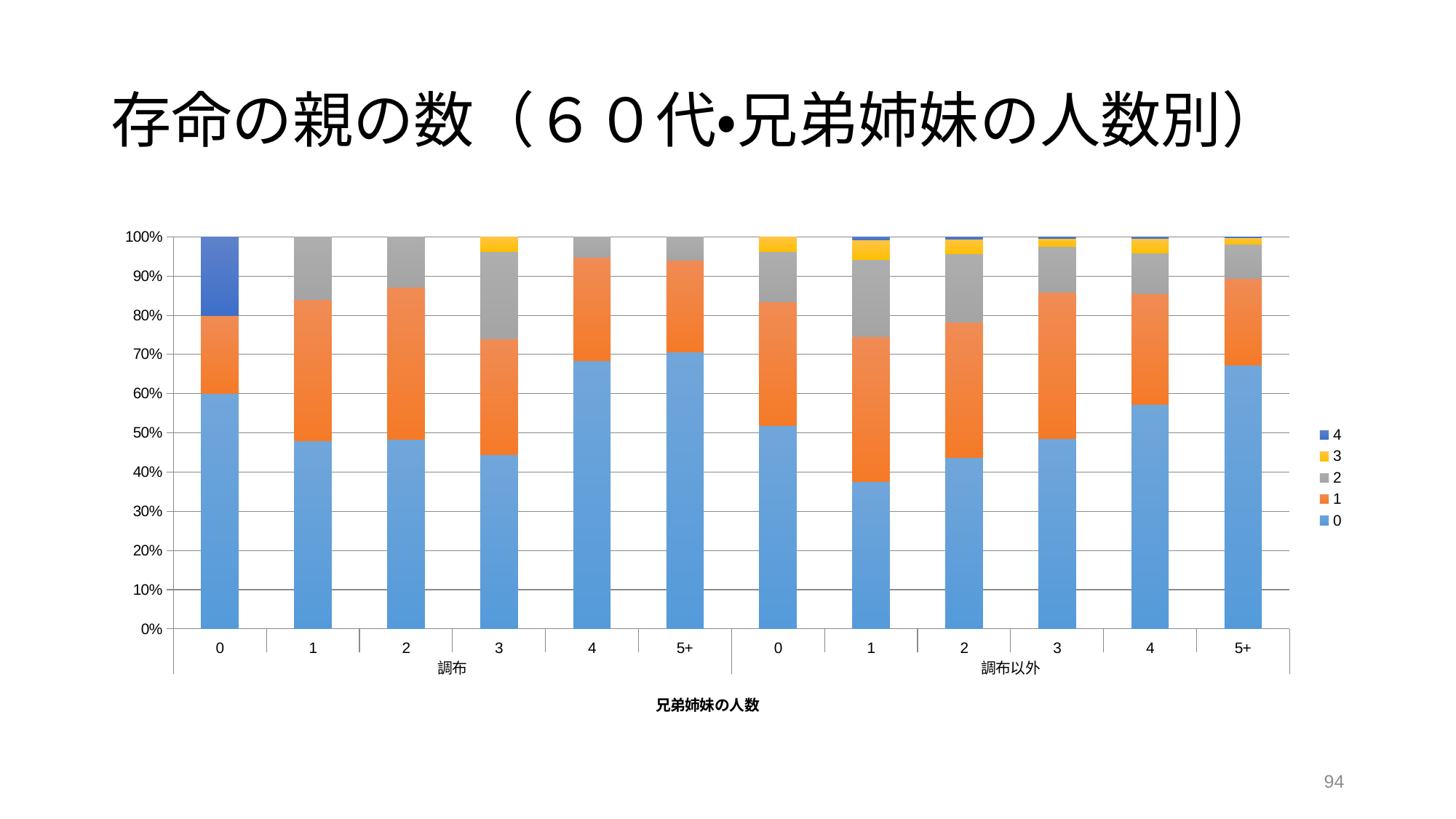

# 存命の親の数（６０代・兄弟姉妹の人数別）

### Chart

| Category | 0 | 1 | 2 | 3 | 4 |
|---|---|---|---|---|---|
| 0 | 3.0 | 1.0 | 0.0 | 0.0 | 1.0 |
| 1 | 12.0 | 9.0 | 4.0 | 0.0 | 0.0 |
| 2 | 15.0 | 12.0 | 4.0 | 0.0 | 0.0 |
| 3 | 12.0 | 8.0 | 6.0 | 1.0 | 0.0 |
| 4 | 13.0 | 5.0 | 1.0 | 0.0 | 0.0 |
| 5+ | 12.0 | 4.0 | 1.0 | 0.0 | 0.0 |
| 0 | 41.0 | 25.0 | 10.0 | 3.0 | 0.0 |
| 1 | 90.0 | 89.0 | 47.0 | 12.0 | 2.0 |
| 2 | 173.0 | 137.0 | 69.0 | 15.0 | 2.0 |
| 3 | 158.0 | 121.0 | 38.0 | 7.0 | 1.0 |
| 4 | 127.0 | 63.0 | 23.0 | 8.0 | 1.0 |
| 5+ | 243.0 | 80.0 | 31.0 | 6.0 | 1.0 |
94